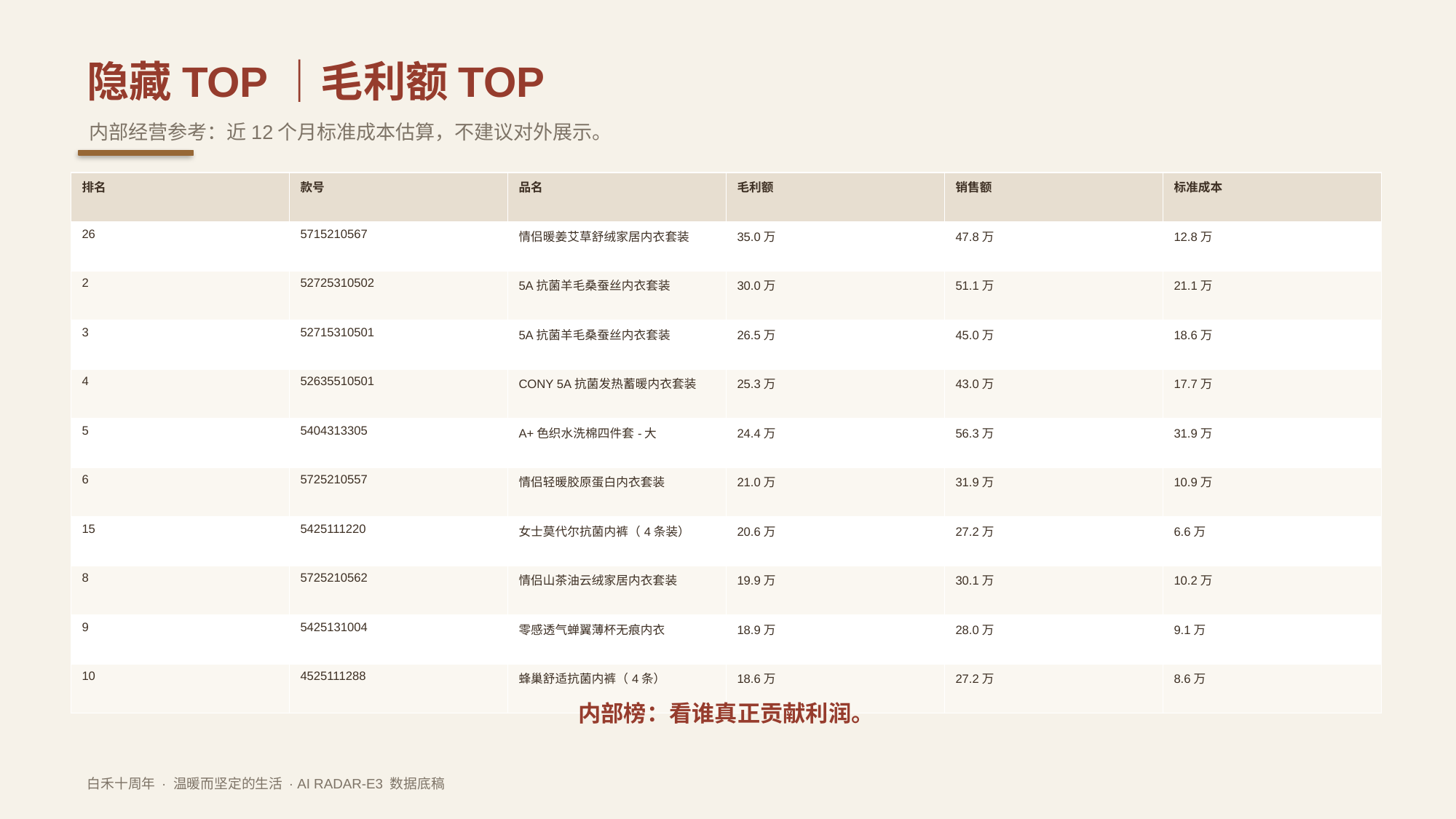

隐藏TOP｜毛利额TOP
内部经营参考：近12个月标准成本估算，不建议对外展示。

| 排名 | 款号 | 品名 | 毛利额 | 销售额 | 标准成本 |
| --- | --- | --- | --- | --- | --- |
| 26 | 5715210567 | 情侣暖姜艾草舒绒家居内衣套装 | 35.0万 | 47.8万 | 12.8万 |
| 2 | 52725310502 | 5A抗菌羊毛桑蚕丝内衣套装 | 30.0万 | 51.1万 | 21.1万 |
| 3 | 52715310501 | 5A抗菌羊毛桑蚕丝内衣套装 | 26.5万 | 45.0万 | 18.6万 |
| 4 | 52635510501 | CONY 5A抗菌发热蓄暖内衣套装 | 25.3万 | 43.0万 | 17.7万 |
| 5 | 5404313305 | A+色织水洗棉四件套-大 | 24.4万 | 56.3万 | 31.9万 |
| 6 | 5725210557 | 情侣轻暖胶原蛋白内衣套装 | 21.0万 | 31.9万 | 10.9万 |
| 15 | 5425111220 | 女士莫代尔抗菌内裤（4条装） | 20.6万 | 27.2万 | 6.6万 |
| 8 | 5725210562 | 情侣山茶油云绒家居内衣套装 | 19.9万 | 30.1万 | 10.2万 |
| 9 | 5425131004 | 零感透气蝉翼薄杯无痕内衣 | 18.9万 | 28.0万 | 9.1万 |
| 10 | 4525111288 | 蜂巢舒适抗菌内裤（4条） | 18.6万 | 27.2万 | 8.6万 |
内部榜：看谁真正贡献利润。
白禾十周年 · 温暖而坚定的生活 · AI RADAR-E3 数据底稿